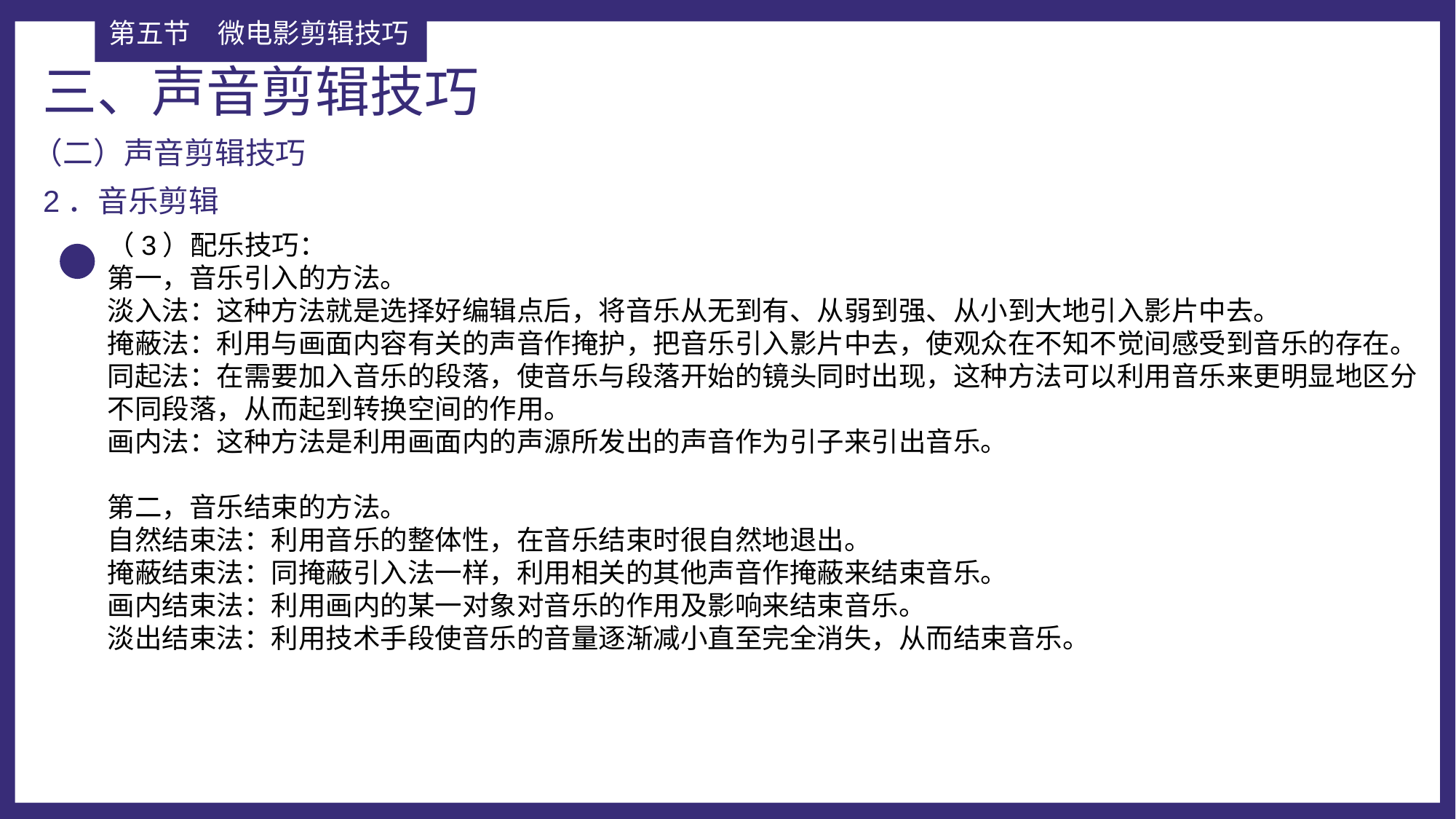

第五节	微电影剪辑技巧
三、声音剪辑技巧
（二）声音剪辑技巧
2．音乐剪辑
（3）配乐技巧：
第一，音乐引入的方法。
淡入法：这种方法就是选择好编辑点后，将音乐从无到有、从弱到强、从小到大地引入影片中去。
掩蔽法：利用与画面内容有关的声音作掩护，把音乐引入影片中去，使观众在不知不觉间感受到音乐的存在。
同起法：在需要加入音乐的段落，使音乐与段落开始的镜头同时出现，这种方法可以利用音乐来更明显地区分不同段落，从而起到转换空间的作用。
画内法：这种方法是利用画面内的声源所发出的声音作为引子来引出音乐。

第二，音乐结束的方法。
自然结束法：利用音乐的整体性，在音乐结束时很自然地退出。
掩蔽结束法：同掩蔽引入法一样，利用相关的其他声音作掩蔽来结束音乐。
画内结束法：利用画内的某一对象对音乐的作用及影响来结束音乐。
淡出结束法：利用技术手段使音乐的音量逐渐减小直至完全消失，从而结束音乐。